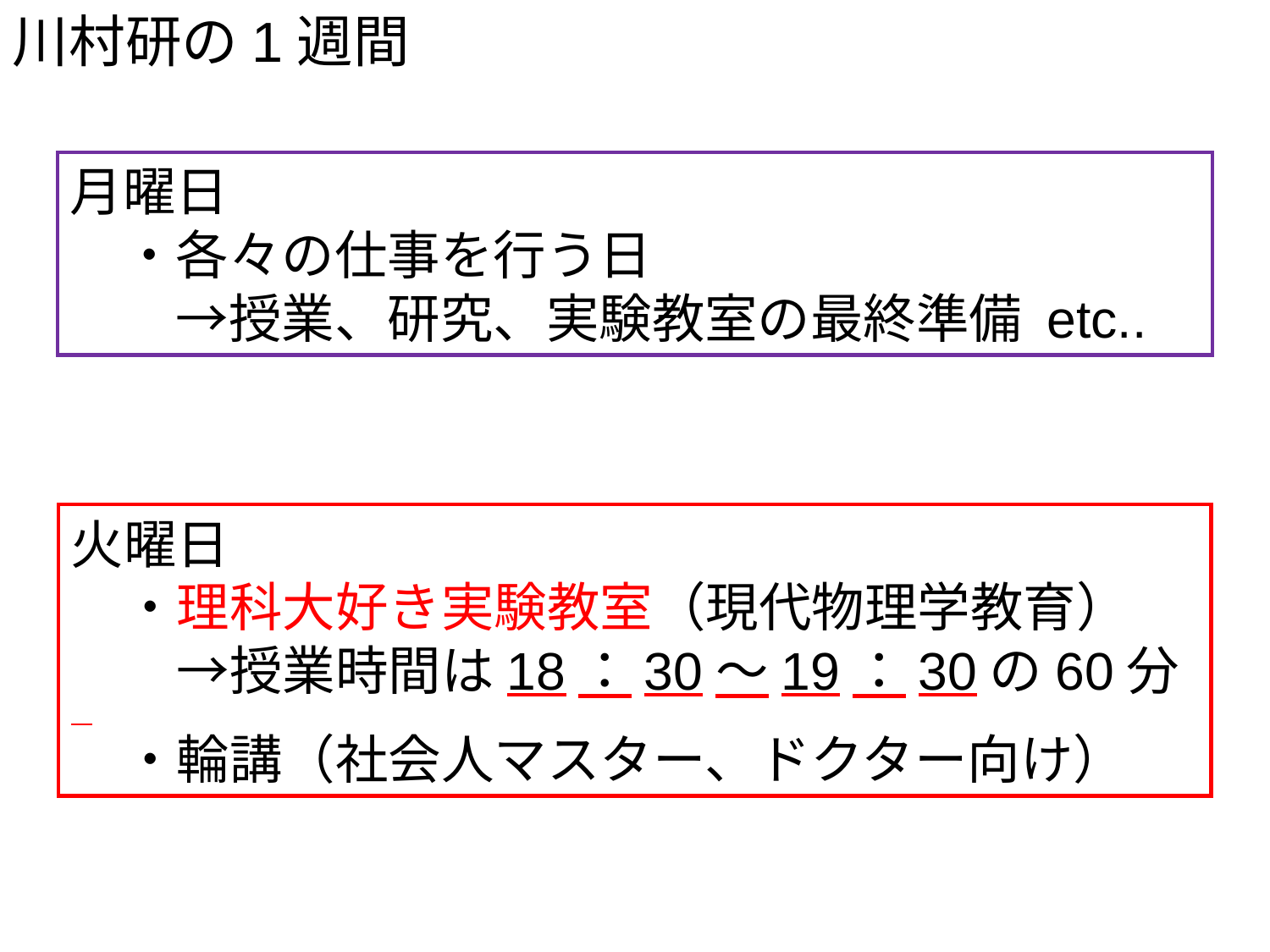

川村研の1週間
月曜日
　・各々の仕事を行う日
　　→授業、研究、実験教室の最終準備 etc..
火曜日
　・理科大好き実験教室（現代物理学教育）
　　→授業時間は18：30～19：30の60分

　・輪講（社会人マスター、ドクター向け）